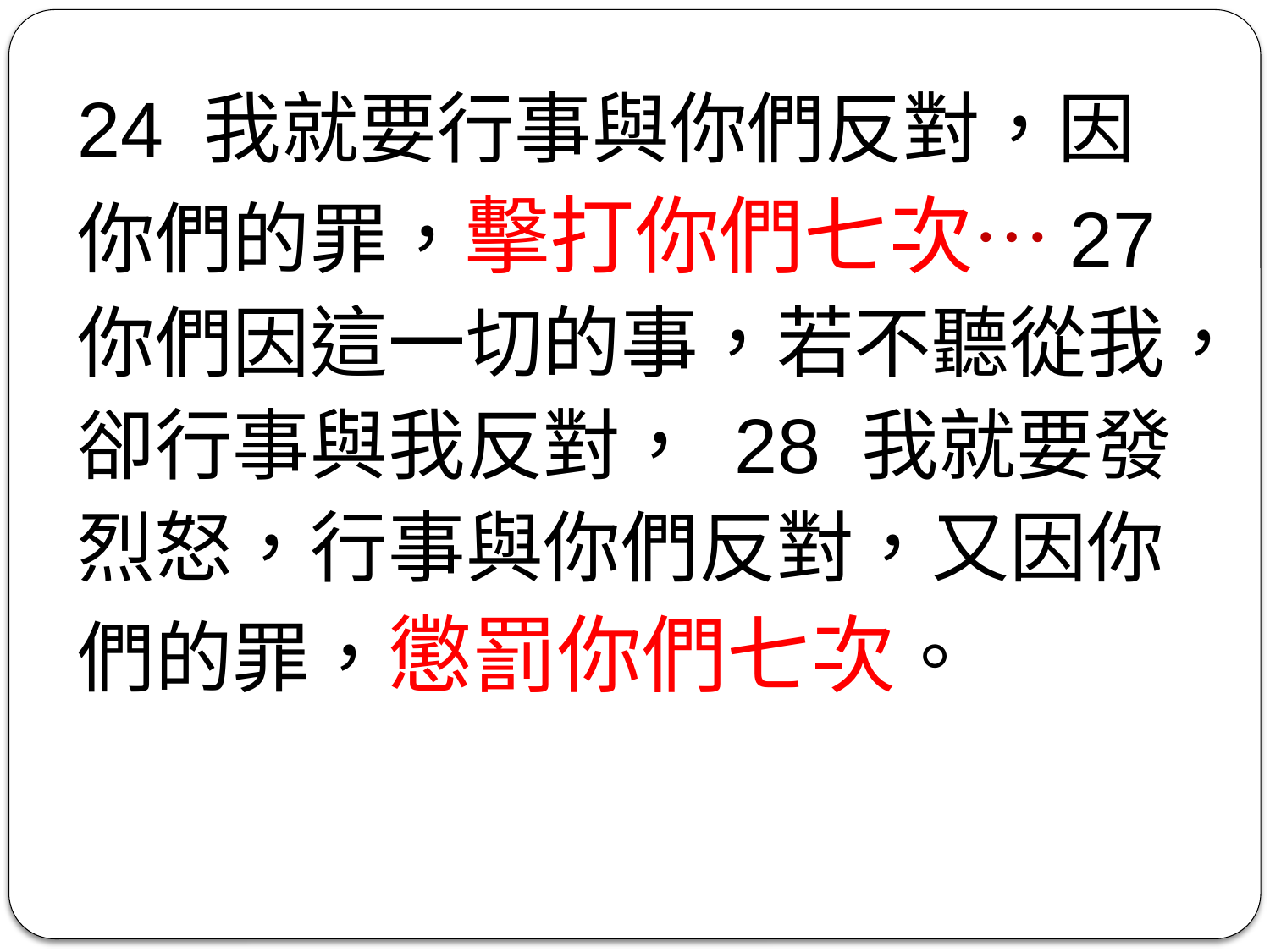

24 我就要行事與你們反對，因你們的罪，擊打你們七次…27 你們因這一切的事，若不聽從我，卻行事與我反對， 28 我就要發烈怒，行事與你們反對，又因你們的罪，懲罰你們七次。